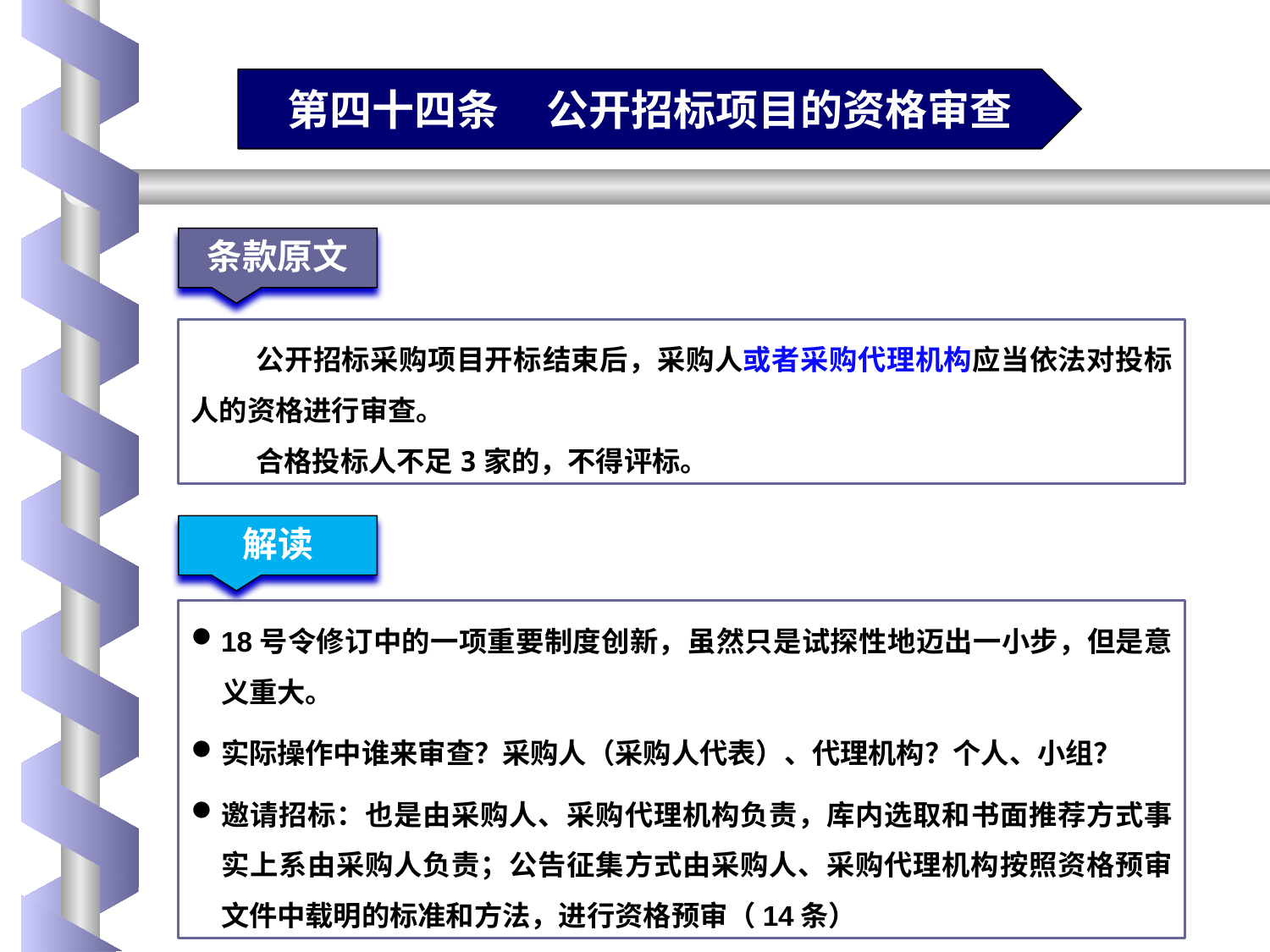

第四十四条     公开招标项目的资格审查
条款原文
公开招标采购项目开标结束后，采购人或者采购代理机构应当依法对投标人的资格进行审查。
合格投标人不足3家的，不得评标。
解读
18号令修订中的一项重要制度创新，虽然只是试探性地迈出一小步，但是意义重大。
实际操作中谁来审查？采购人（采购人代表）、代理机构？个人、小组？
邀请招标：也是由采购人、采购代理机构负责，库内选取和书面推荐方式事实上系由采购人负责；公告征集方式由采购人、采购代理机构按照资格预审文件中载明的标准和方法，进行资格预审（14条）